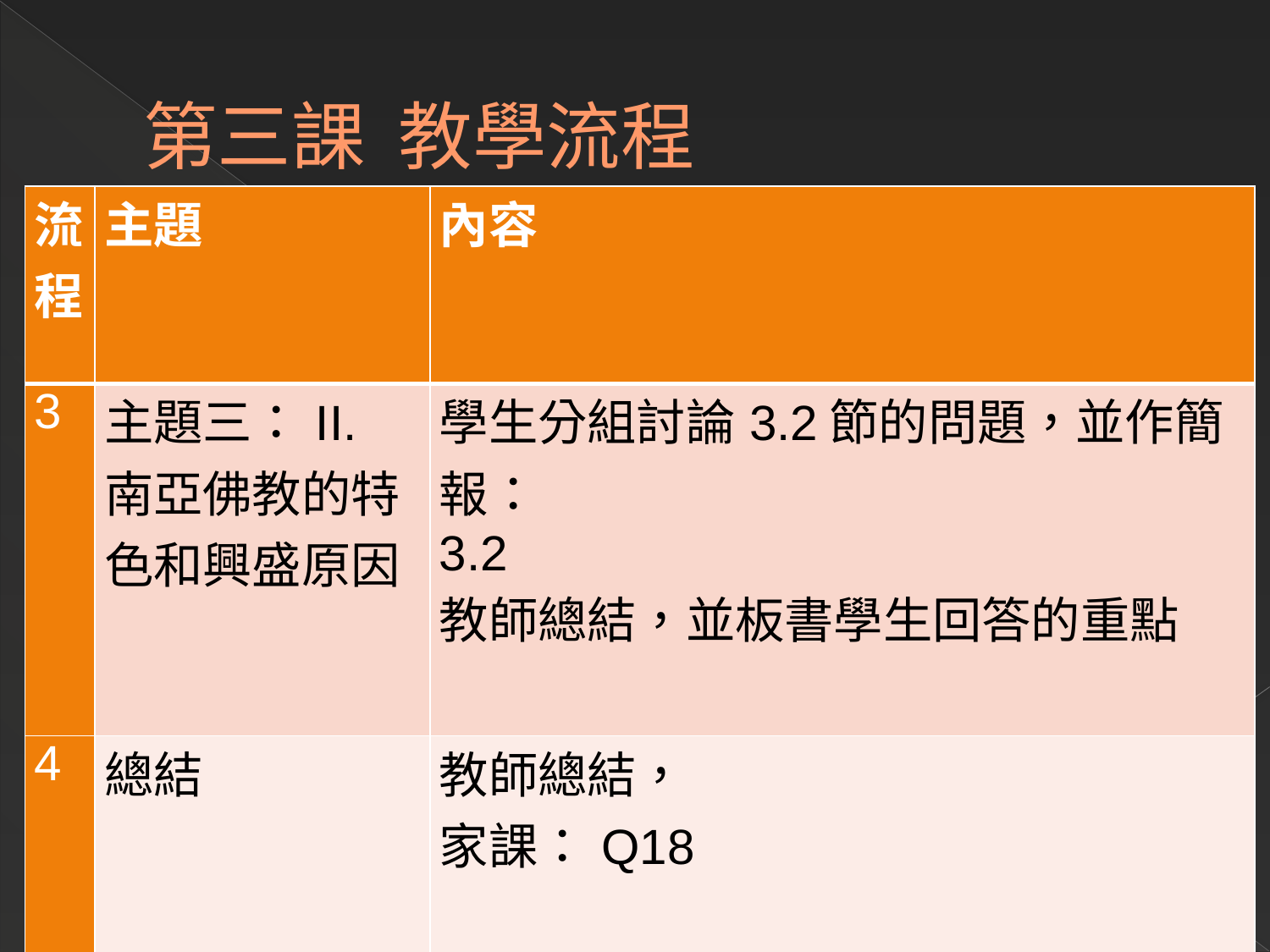

# 第三課  教學流程
| 流程 | 主題 | 內容 |
| --- | --- | --- |
| 3 | 主題三：II. 南亞佛教的特色和興盛原因 | 學生分組討論3.2節的問題，並作簡報： 3.2 教師總結，並板書學生回答的重點 |
| 4 | 總結 | 教師總結， 家課：Q18 |